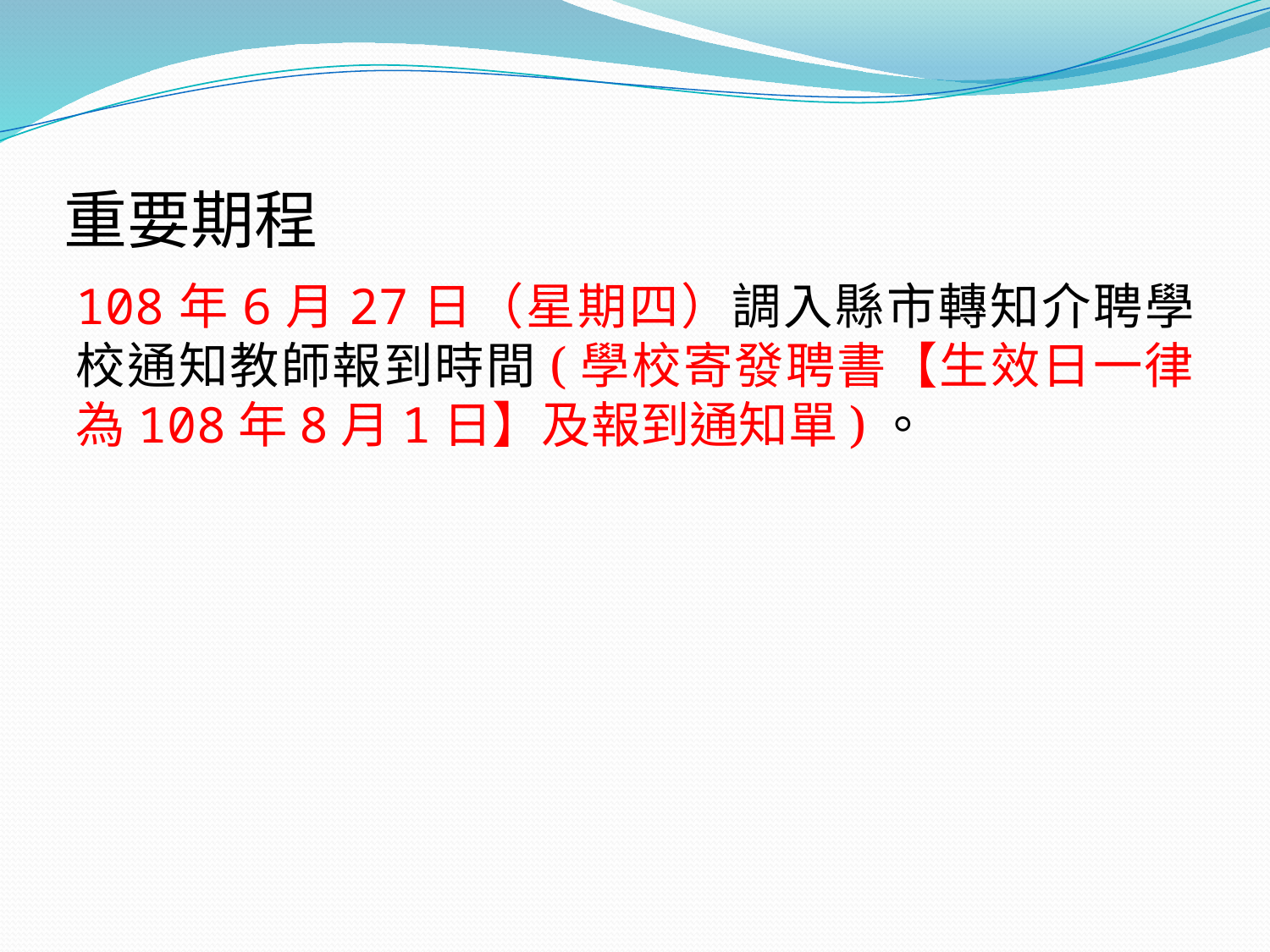

# 重要期程
108年6月27日（星期四）調入縣市轉知介聘學校通知教師報到時間(學校寄發聘書【生效日一律為108年8月1日】及報到通知單)。